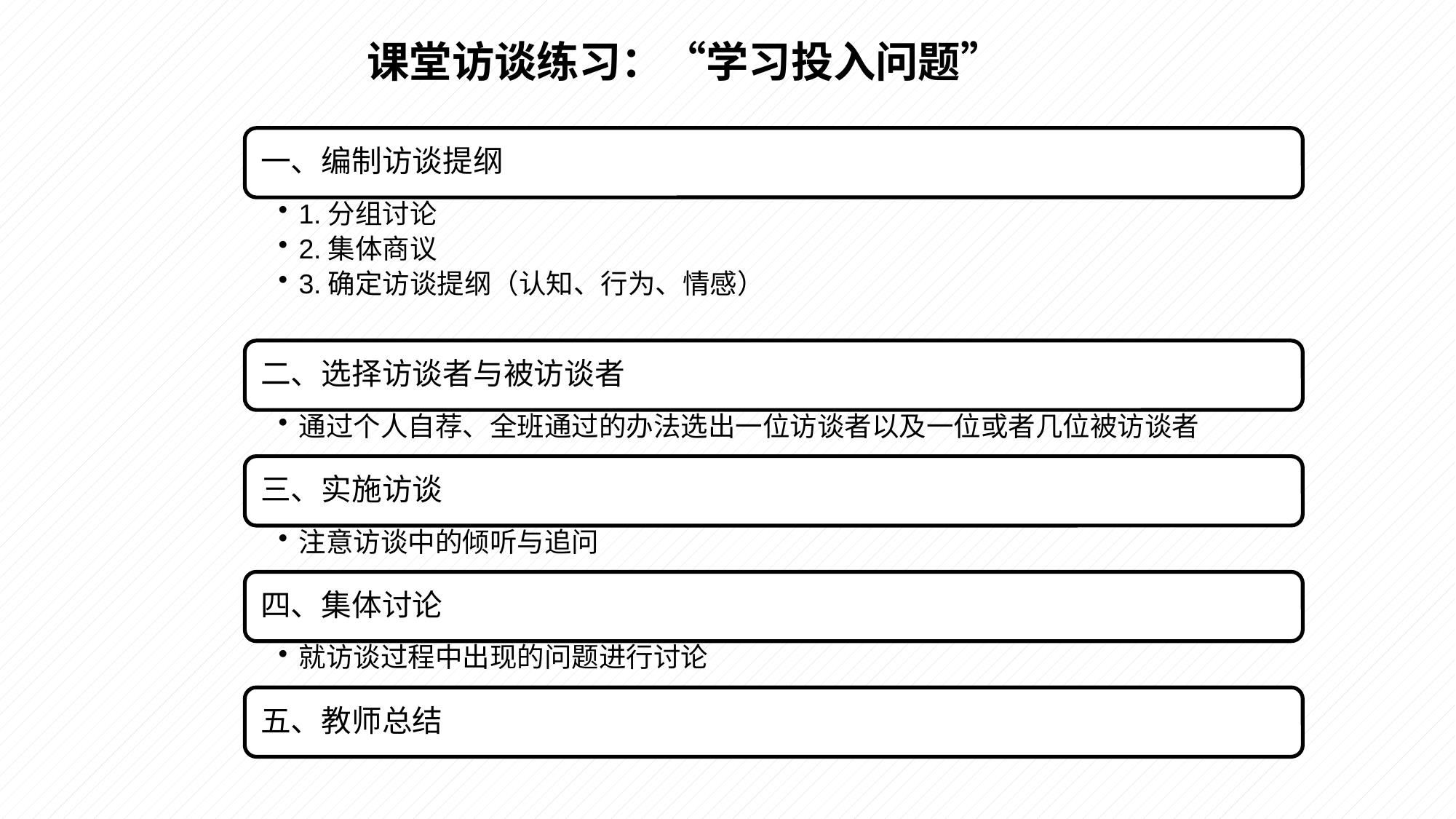

课堂访谈练习：“学习投入问题”
一、编制访谈提纲
1.分组讨论
2.集体商议
3.确定访谈提纲（认知、行为、情感）
二、选择访谈者与被访谈者
通过个人自荐、全班通过的办法选出一位访谈者以及一位或者几位被访谈者
三、实施访谈
注意访谈中的倾听与追问
四、集体讨论
就访谈过程中出现的问题进行讨论
五、教师总结